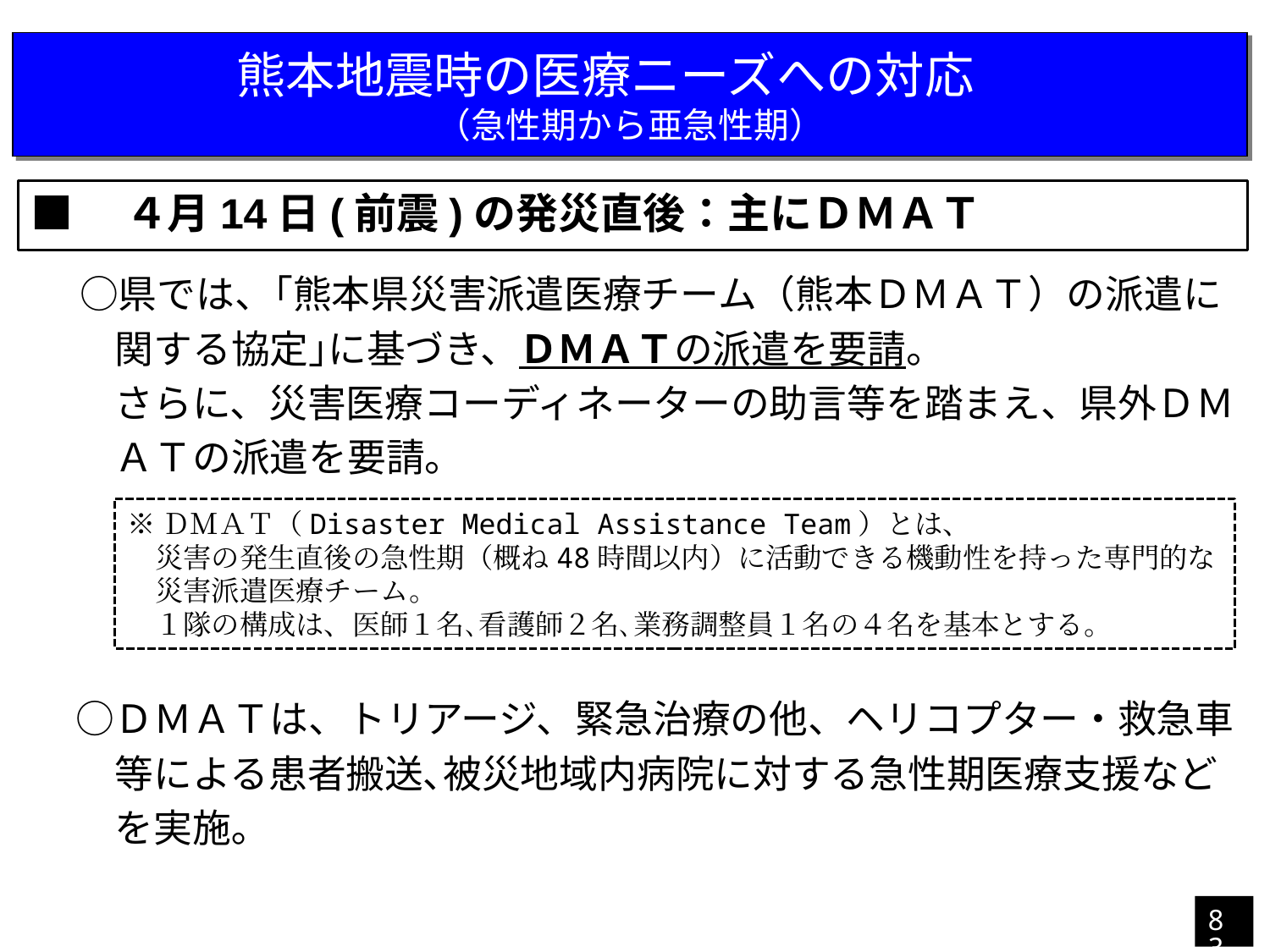

熊本地震時の医療ニーズへの対応
（急性期から亜急性期）
# ■　４月14日(前震)の発災直後：主にＤＭＡＴ
　○県では、｢熊本県災害派遣医療チーム（熊本ＤＭＡＴ）の派遣に
　　関する協定｣に基づき、ＤＭＡＴの派遣を要請。
　　さらに、災害医療コーディネーターの助言等を踏まえ、県外ＤＭ
　　ＡＴの派遣を要請。

　○ＤＭＡＴは、トリアージ、緊急治療の他、ヘリコプター・救急車
　　等による患者搬送､被災地域内病院に対する急性期医療支援など
　　を実施｡

※ＤＭＡＴ（Disaster Medical Assistance Team）とは、
　災害の発生直後の急性期（概ね48時間以内）に活動できる機動性を持った専門的な
　災害派遣医療チーム。
　１隊の構成は、医師１名､看護師２名､業務調整員１名の４名を基本とする。
83